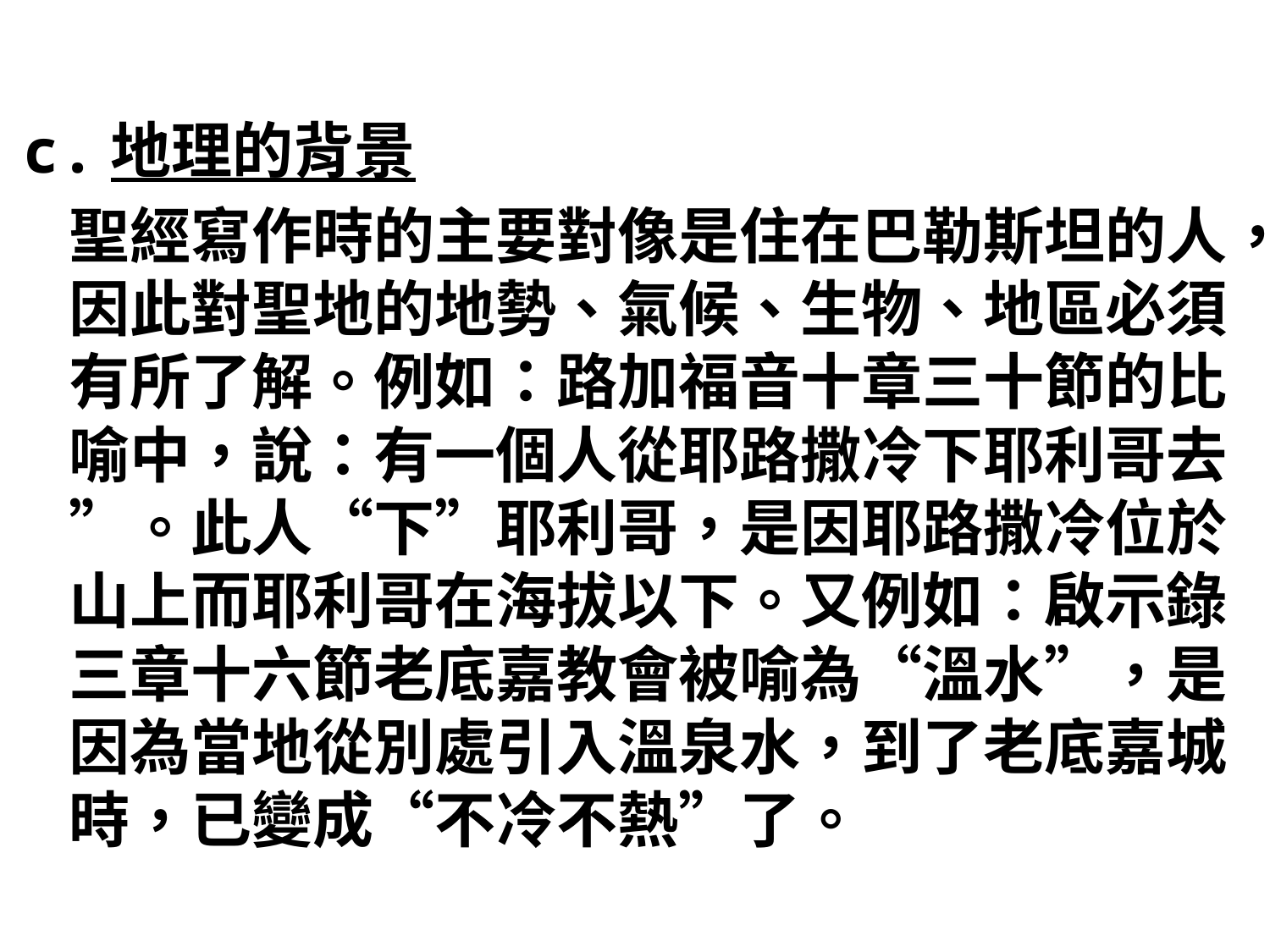

#
c.地理的背景
	聖經寫作時的主要對像是住在巴勒斯坦的人，因此對聖地的地勢、氣候、生物、地區必須有所了解。例如：路加福音十章三十節的比喻中，說：有一個人從耶路撒冷下耶利哥去”。此人“下”耶利哥，是因耶路撒冷位於山上而耶利哥在海拔以下。又例如：啟示錄三章十六節老底嘉教會被喻為“溫水”，是因為當地從別處引入溫泉水，到了老底嘉城時，已變成“不冷不熱”了。